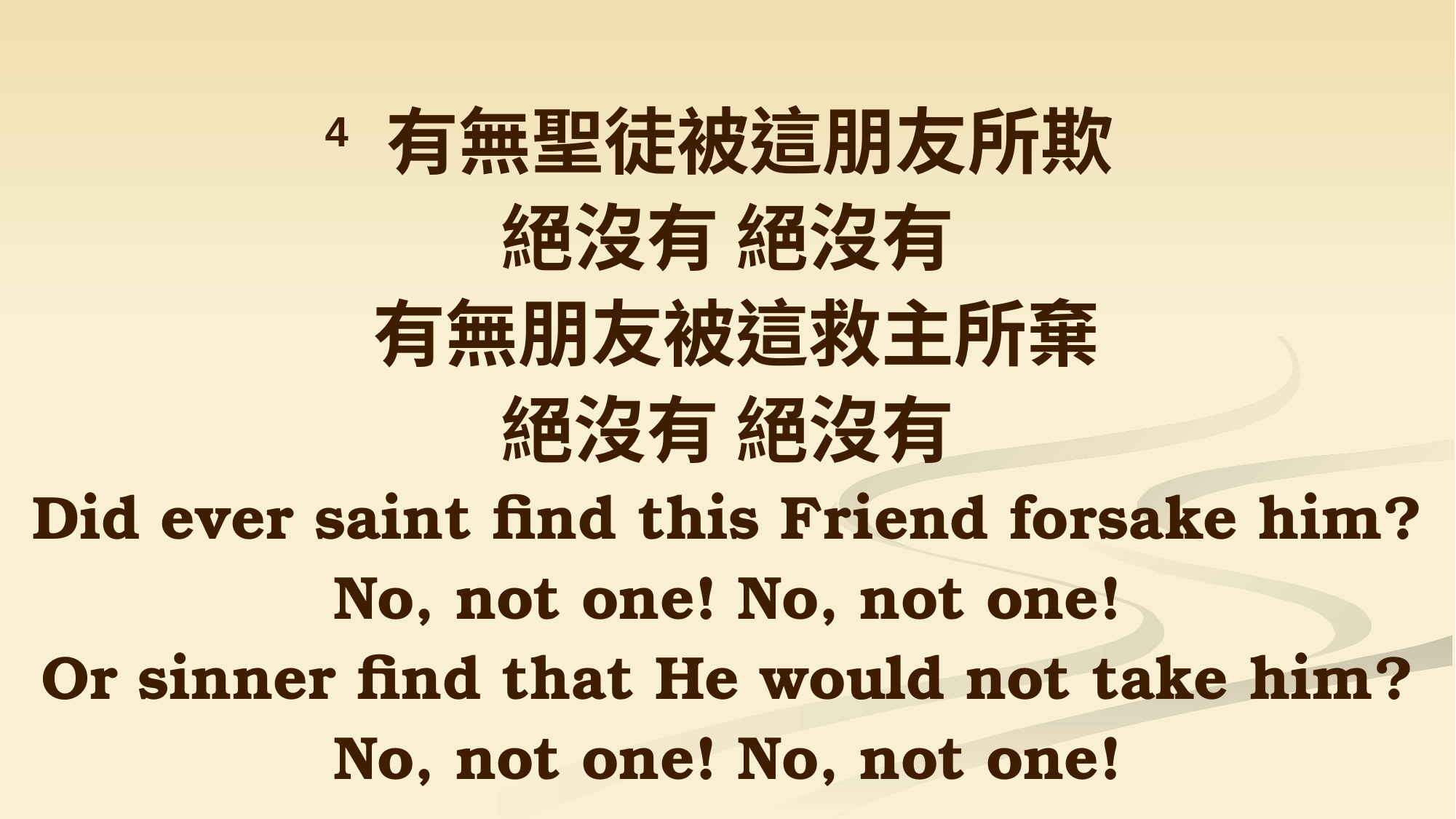

4 有無聖徒被這朋友所欺
絕沒有 絕沒有
 有無朋友被這救主所棄
絕沒有 絕沒有
Did ever saint find this Friend forsake him?
No, not one! No, not one!
Or sinner find that He would not take him?
No, not one! No, not one!